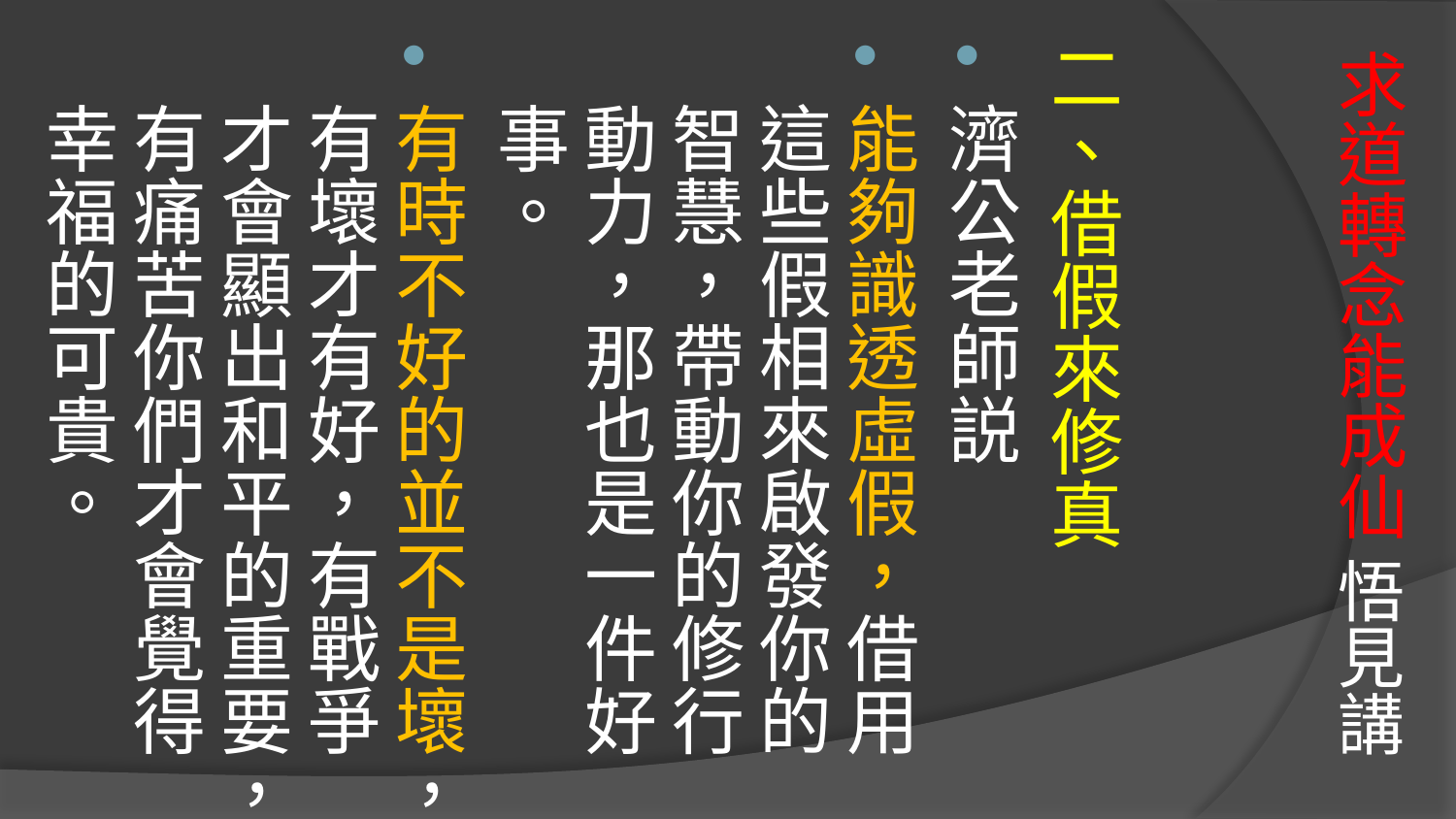

# 求道轉念能成仙 悟見講
二、借假來修真
濟公老師説
能夠識透虛假，借用這些假相來啟發你的智慧，帶動你的修行動力，那也是一件好事。
有時不好的並不是壞，有壞才有好，有戰爭才會顯出和平的重要，有痛苦你們才會覺得幸福的可貴。